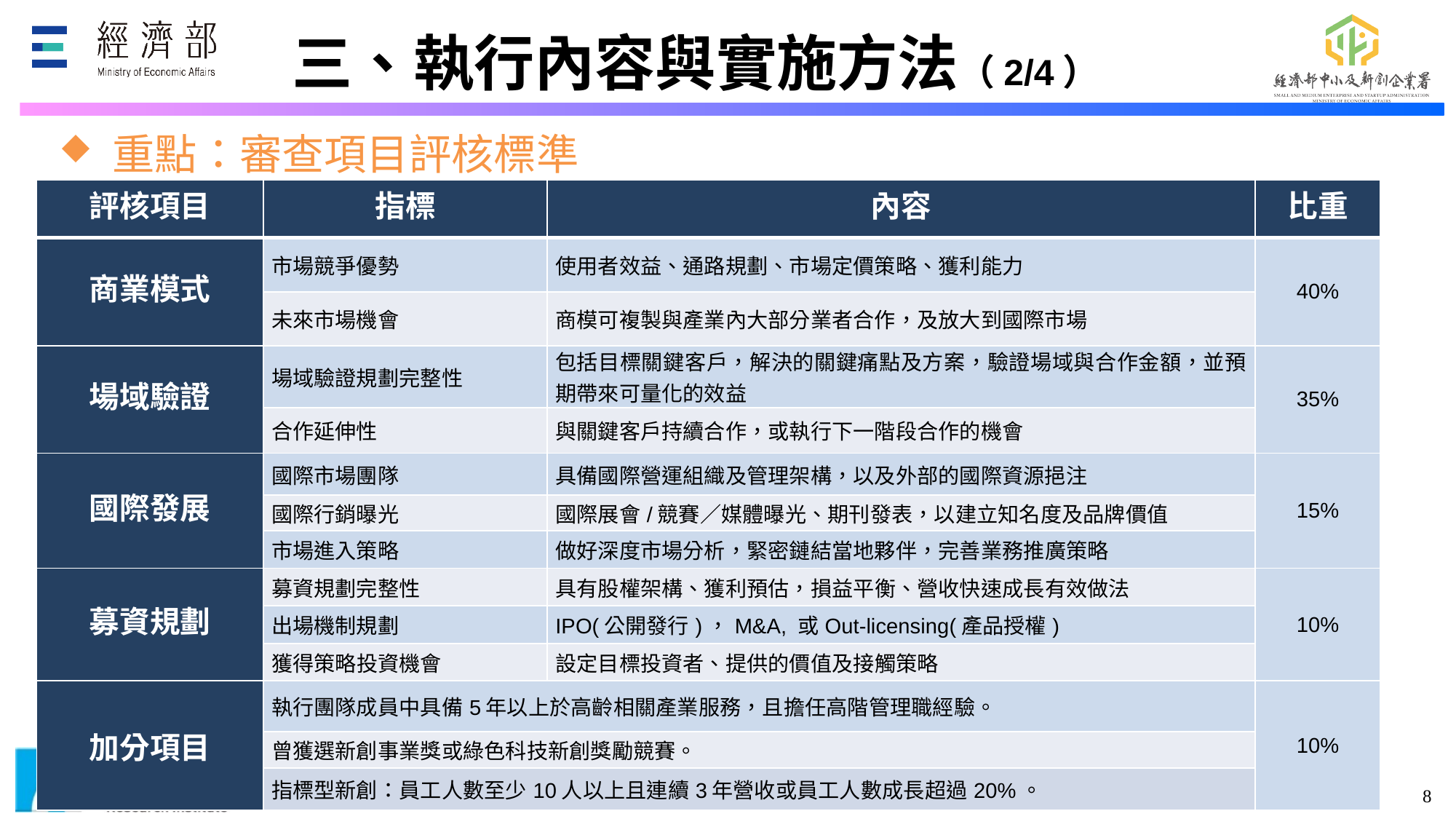

三、執行內容與實施方法（2/4）
重點：審查項目評核標準

| 評核項目 | 指標 | 內容 | 比重 |
| --- | --- | --- | --- |
| 商業模式 | 市場競爭優勢 | 使用者效益、通路規劃、市場定價策略、獲利能力 | 40% |
|  | 未來市場機會 | 商模可複製與產業內大部分業者合作，及放大到國際市場 |  |
| 場域驗證 | 場域驗證規劃完整性 | 包括目標關鍵客戶，解決的關鍵痛點及方案，驗證場域與合作金額，並預期帶來可量化的效益 | 35% |
|  | 合作延伸性 | 與關鍵客戶持續合作，或執行下一階段合作的機會 |  |
| 國際發展 | 國際市場團隊 | 具備國際營運組織及管理架構，以及外部的國際資源挹注 | 15% |
|  | 國際行銷曝光 | 國際展會/競賽／媒體曝光、期刊發表，以建立知名度及品牌價值 |  |
|  | 市場進入策略 | 做好深度市場分析，緊密鏈結當地夥伴，完善業務推廣策略 |  |
| 募資規劃 | 募資規劃完整性 | 具有股權架構、獲利預估，損益平衡、營收快速成長有效做法 | 10% |
|  | 出場機制規劃 | IPO(公開發行)，M&A, 或Out-licensing(產品授權) |  |
|  | 獲得策略投資機會 | 設定目標投資者、提供的價值及接觸策略 |  |
| 加分項目 | 執行團隊成員中具備5年以上於高齡相關產業服務，且擔任高階管理職經驗。 |  | 10% |
|  | 曾獲選新創事業獎或綠色科技新創獎勵競賽。 |  |  |
|  | 指標型新創：員工人數至少10人以上且連續3年營收或員工人數成長超過20%。 |  |  |
8